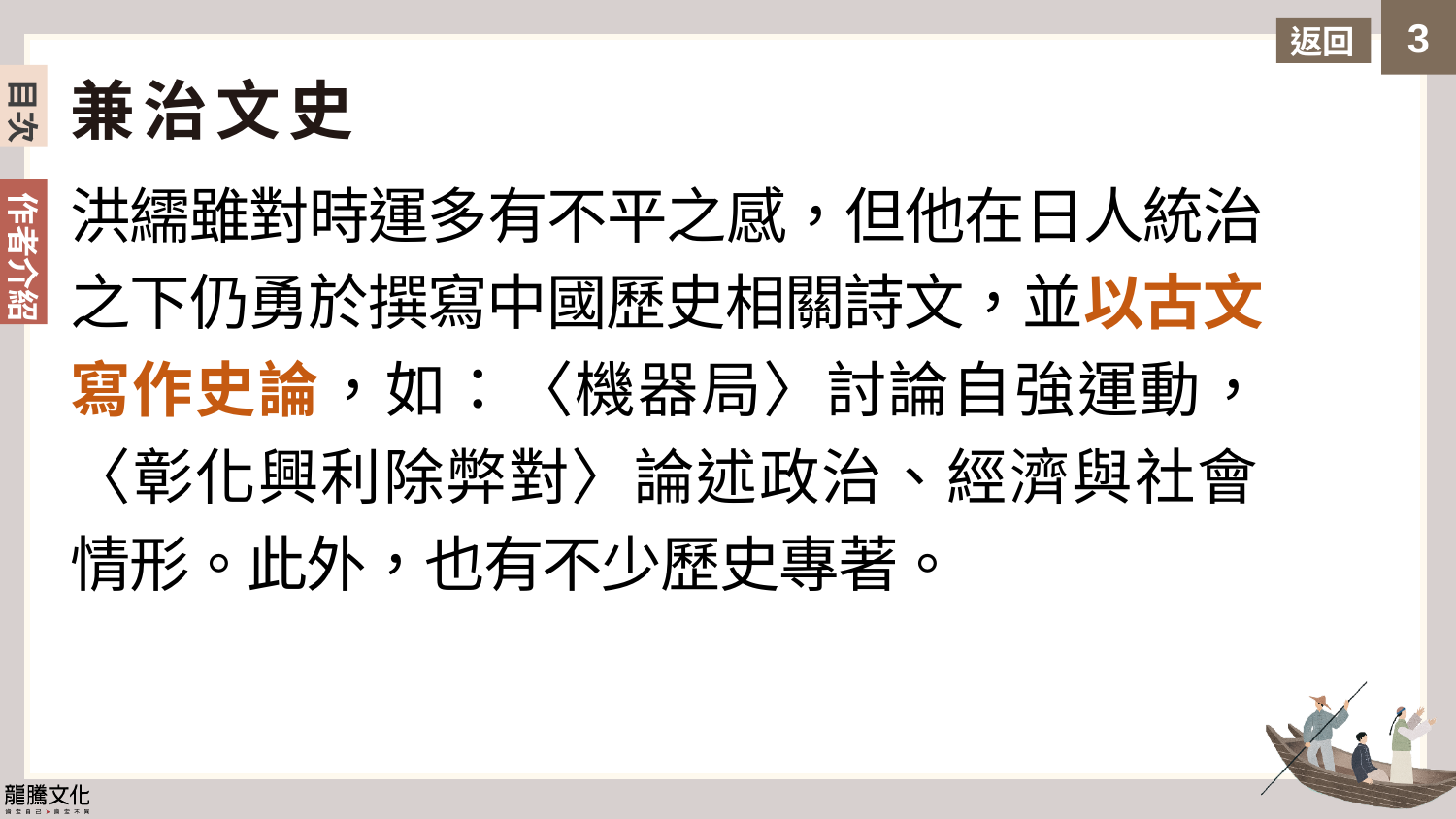

返回
兼治文史
洪繻雖對時運多有不平之感，但他在日人統治之下仍勇於撰寫中國歷史相關詩文，並以古文寫作史論，如：〈機器局〉討論自強運動，〈彰化興利除弊對〉論述政治、經濟與社會
情形。此外，也有不少歷史專著。